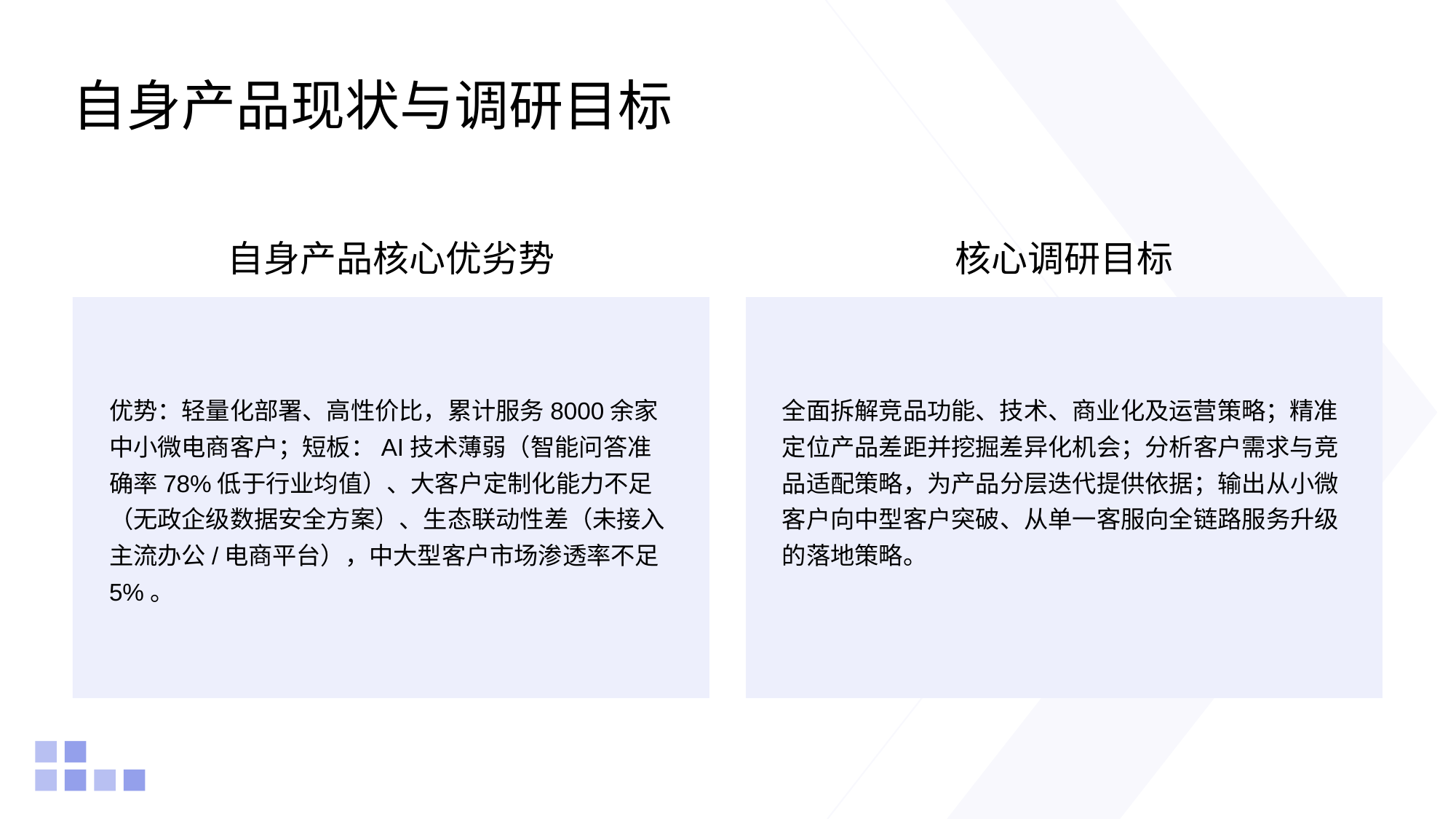

自身产品现状与调研目标
自身产品核心优劣势
核心调研目标

优势：轻量化部署、高性价比，累计服务8000余家中小微电商客户；短板：AI技术薄弱（智能问答准确率78%低于行业均值）、大客户定制化能力不足（无政企级数据安全方案）、生态联动性差（未接入主流办公/电商平台），中大型客户市场渗透率不足5%。
全面拆解竞品功能、技术、商业化及运营策略；精准定位产品差距并挖掘差异化机会；分析客户需求与竞品适配策略，为产品分层迭代提供依据；输出从小微客户向中型客户突破、从单一客服向全链路服务升级的落地策略。